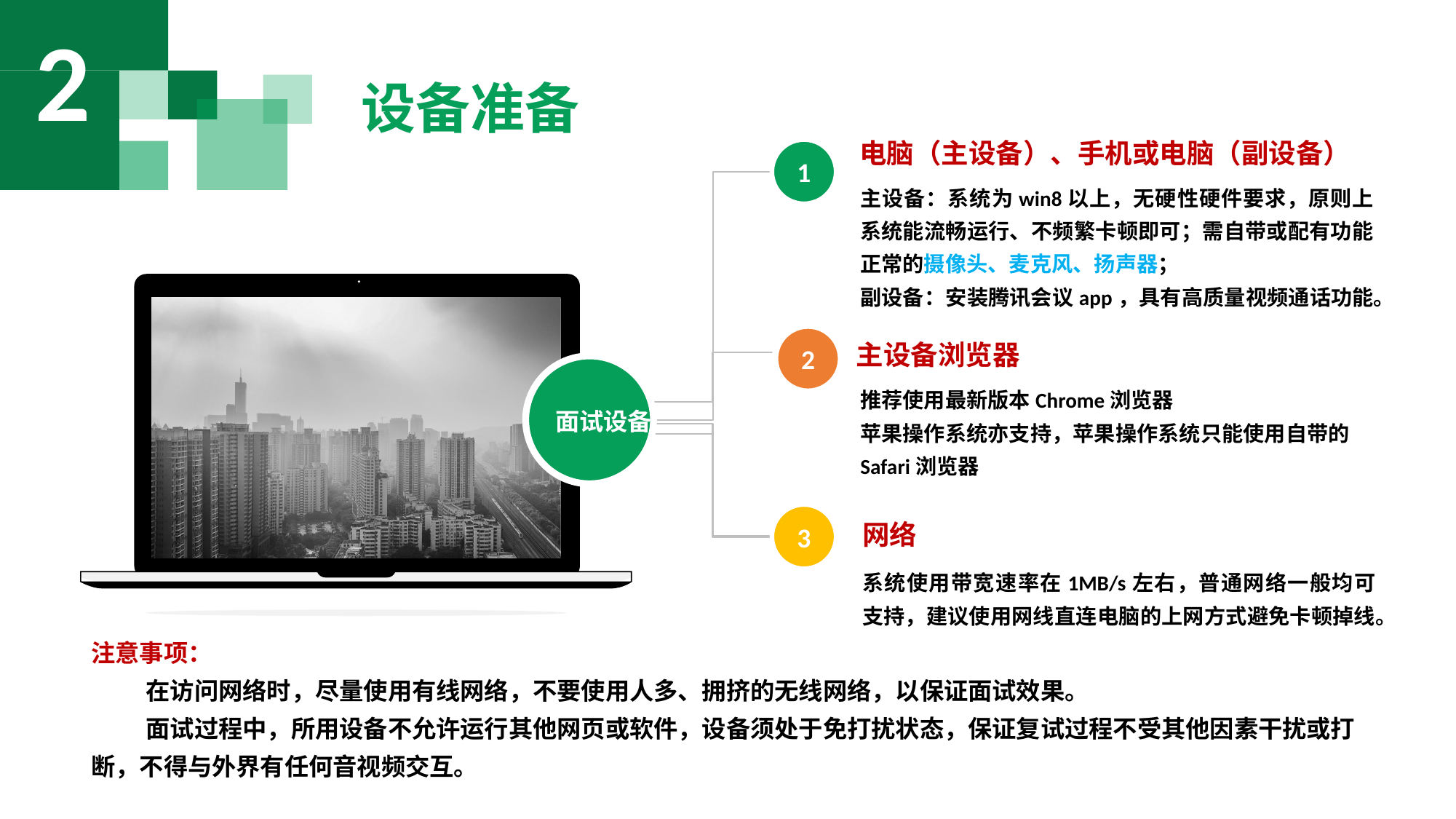

2
设备准备
电脑（主设备）、手机或电脑（副设备）
1
主设备：系统为win8以上，无硬性硬件要求，原则上系统能流畅运行、不频繁卡顿即可；需自带或配有功能正常的摄像头、麦克风、扬声器；
副设备：安装腾讯会议app，具有高质量视频通话功能。

2
主设备浏览器
面试设备
推荐使用最新版本Chrome浏览器
苹果操作系统亦支持，苹果操作系统只能使用自带的Safari浏览器
3
网络

系统使用带宽速率在1MB/s左右，普通网络一般均可支持，建议使用网线直连电脑的上网方式避免卡顿掉线。

注意事项：
         在访问网络时，尽量使用有线网络，不要使用人多、拥挤的无线网络，以保证面试效果。
         面试过程中，所用设备不允许运行其他网页或软件，设备须处于免打扰状态，保证复试过程不受其他因素干扰或打断，不得与外界有任何音视频交互。